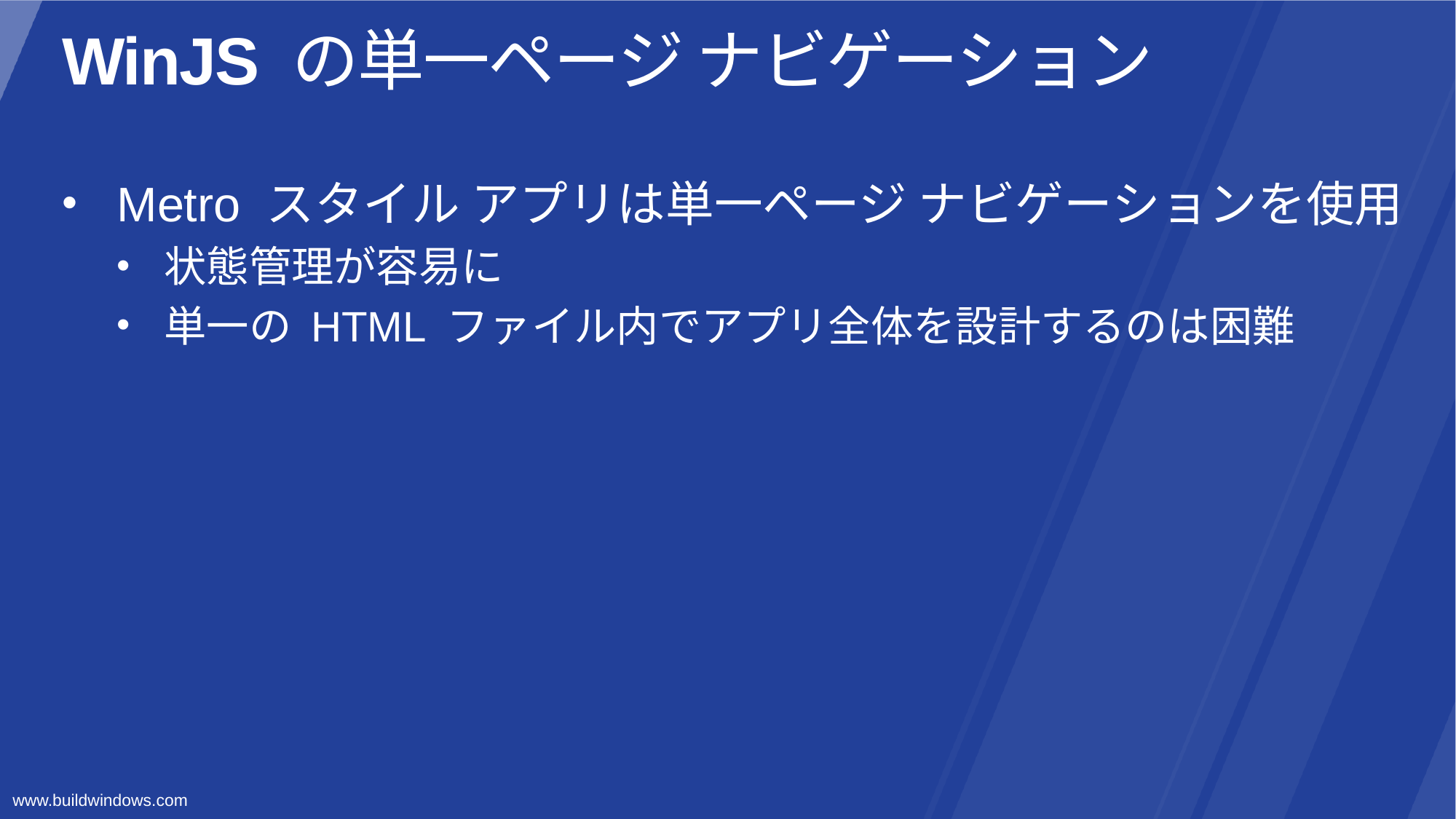

# WinJS の単一ページ ナビゲーション
Metro スタイル アプリは単一ページ ナビゲーションを使用
状態管理が容易に
単一の HTML ファイル内でアプリ全体を設計するのは困難